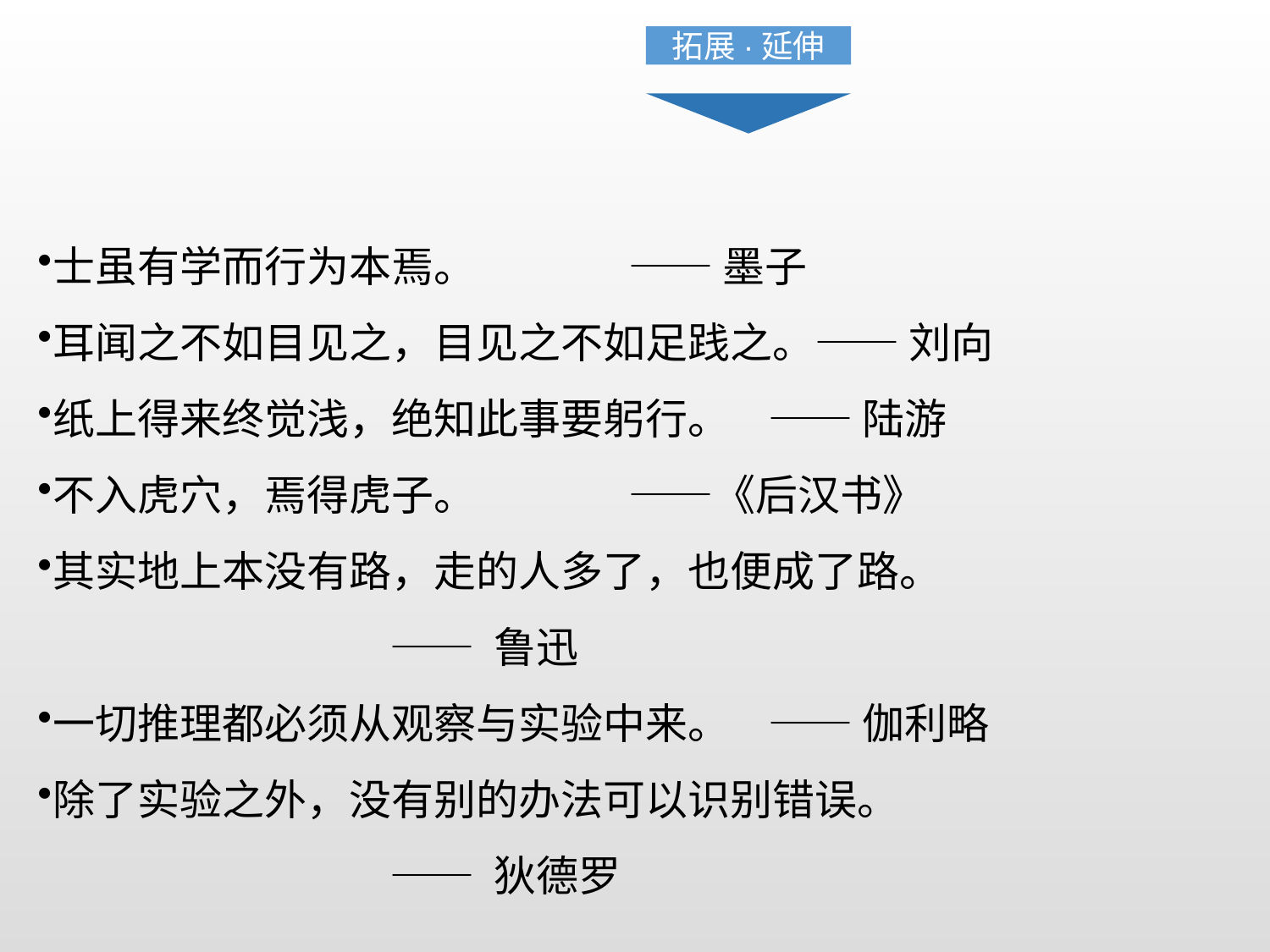

拓展·延伸

士虽有学而行为本焉。                —— 墨子
耳闻之不如目见之，目见之不如足践之。—— 刘向
纸上得来终觉浅，绝知此事要躬行。    —— 陆游
不入虎穴，焉得虎子。                ——《后汉书》
其实地上本没有路，走的人多了，也便成了路。
                                     —— 鲁迅
一切推理都必须从观察与实验中来。    —— 伽利略
除了实验之外，没有别的办法可以识别错误。
                                     —— 狄德罗